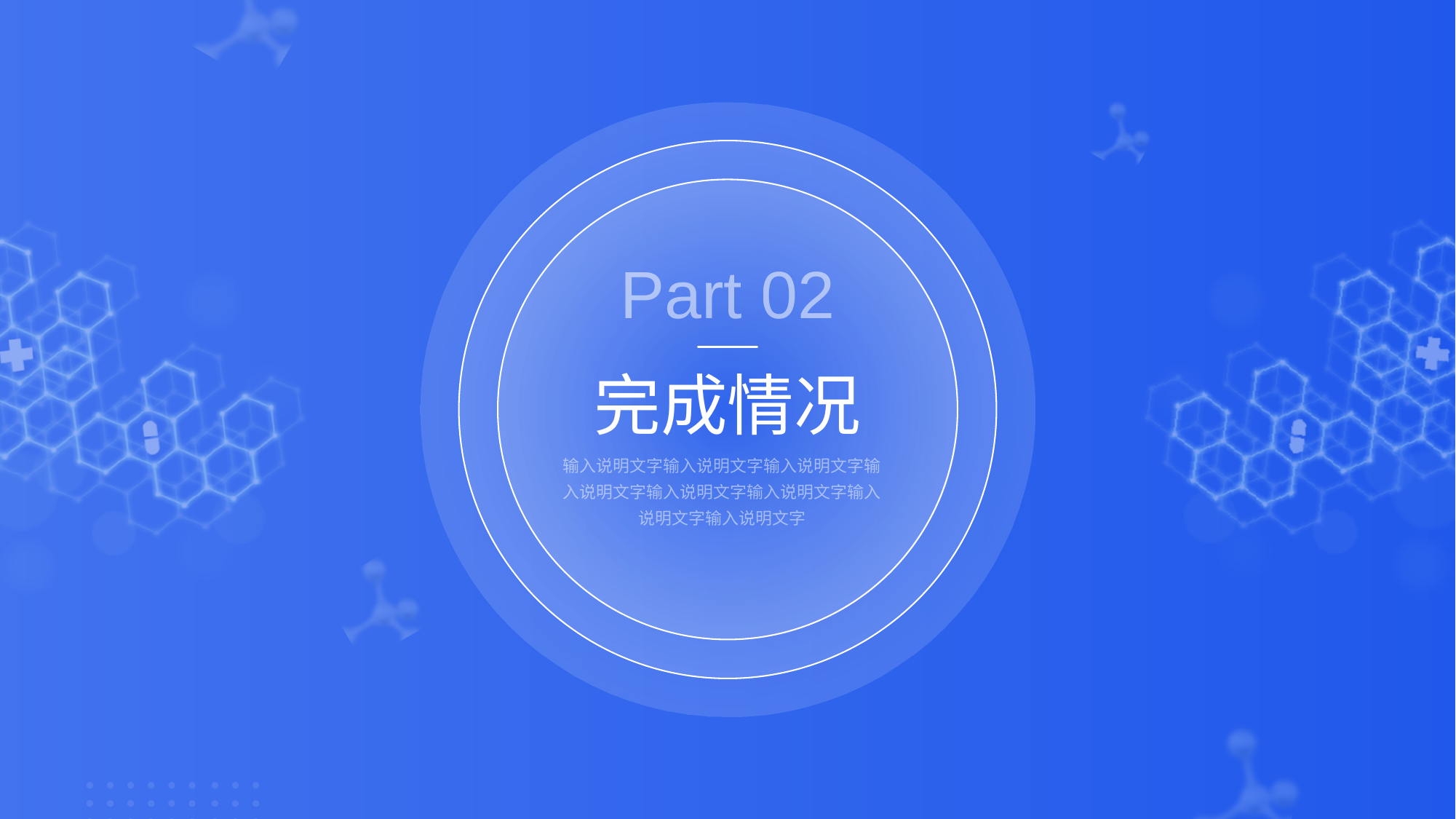

Part 02
完成情况
输入说明文字输入说明文字输入说明文字输入说明文字输入说明文字输入说明文字输入说明文字输入说明文字